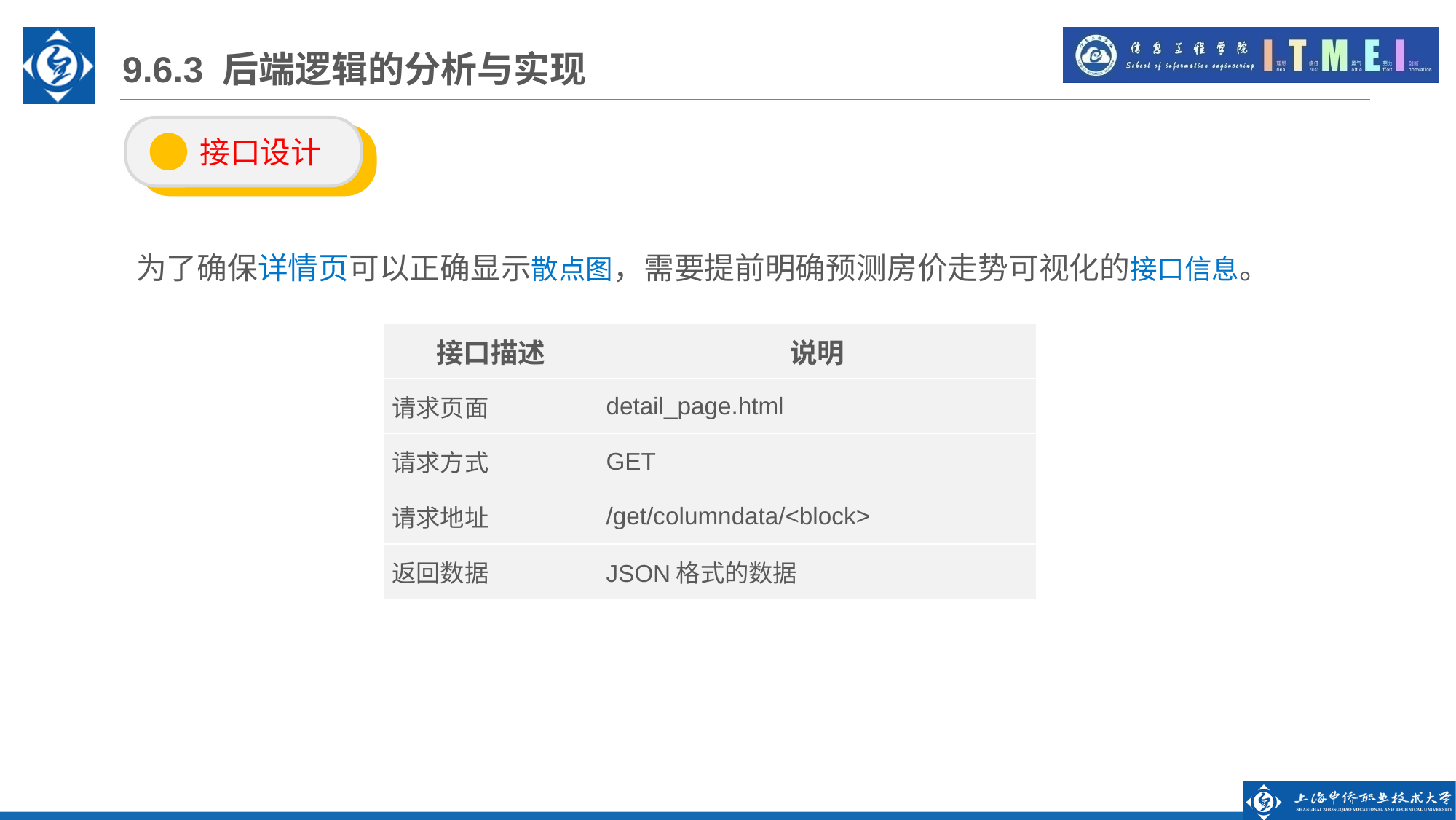

9.6.3 后端逻辑的分析与实现
    接口设计

为了确保详情页可以正确显示散点图，需要提前明确预测房价走势可视化的接口信息。
| 接口描述 | 说明 |
| --- | --- |
| 请求页面 | detail\_page.html |
| 请求方式 | GET |
| 请求地址 | /get/columndata/<block> |
| 返回数据 | JSON格式的数据 |